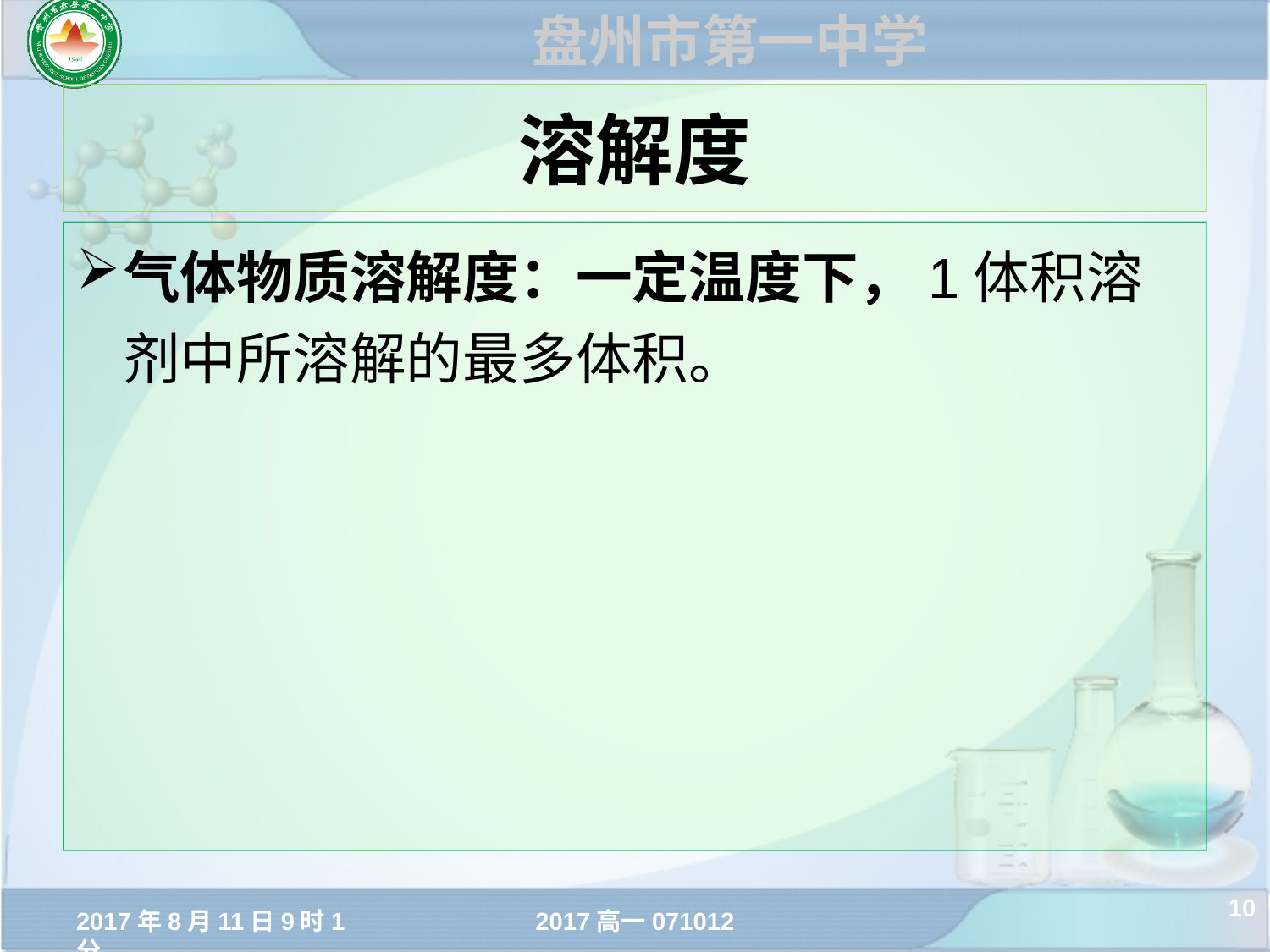

# 溶解度
气体物质溶解度：一定温度下，1体积溶剂中所溶解的最多体积。

10
2017年8月11日9时1分
2017高一071012